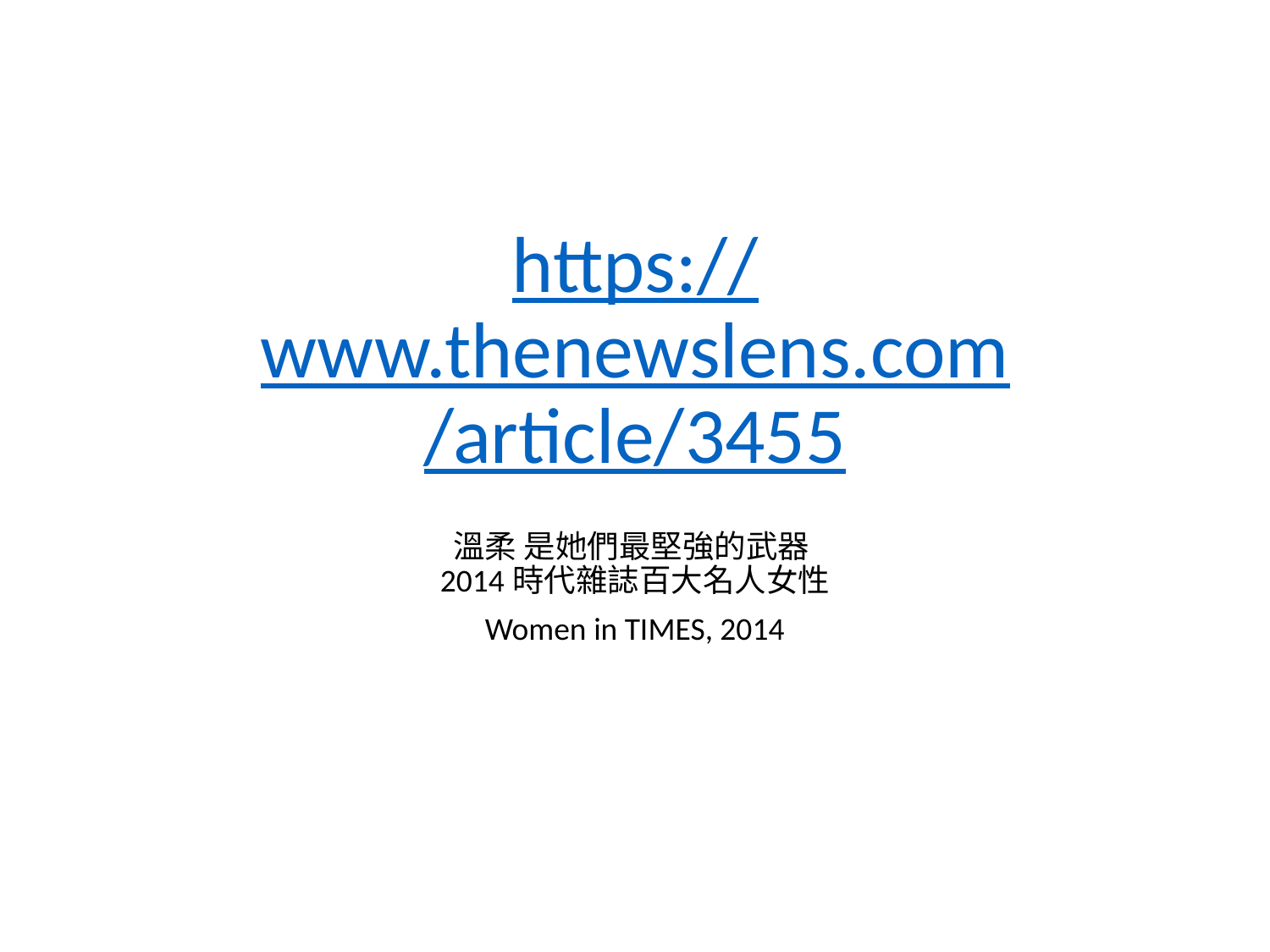

# https://www.thenewslens.com/article/3455
溫柔 是她們最堅強的武器
2014時代雜誌百大名人女性
Women in TIMES, 2014